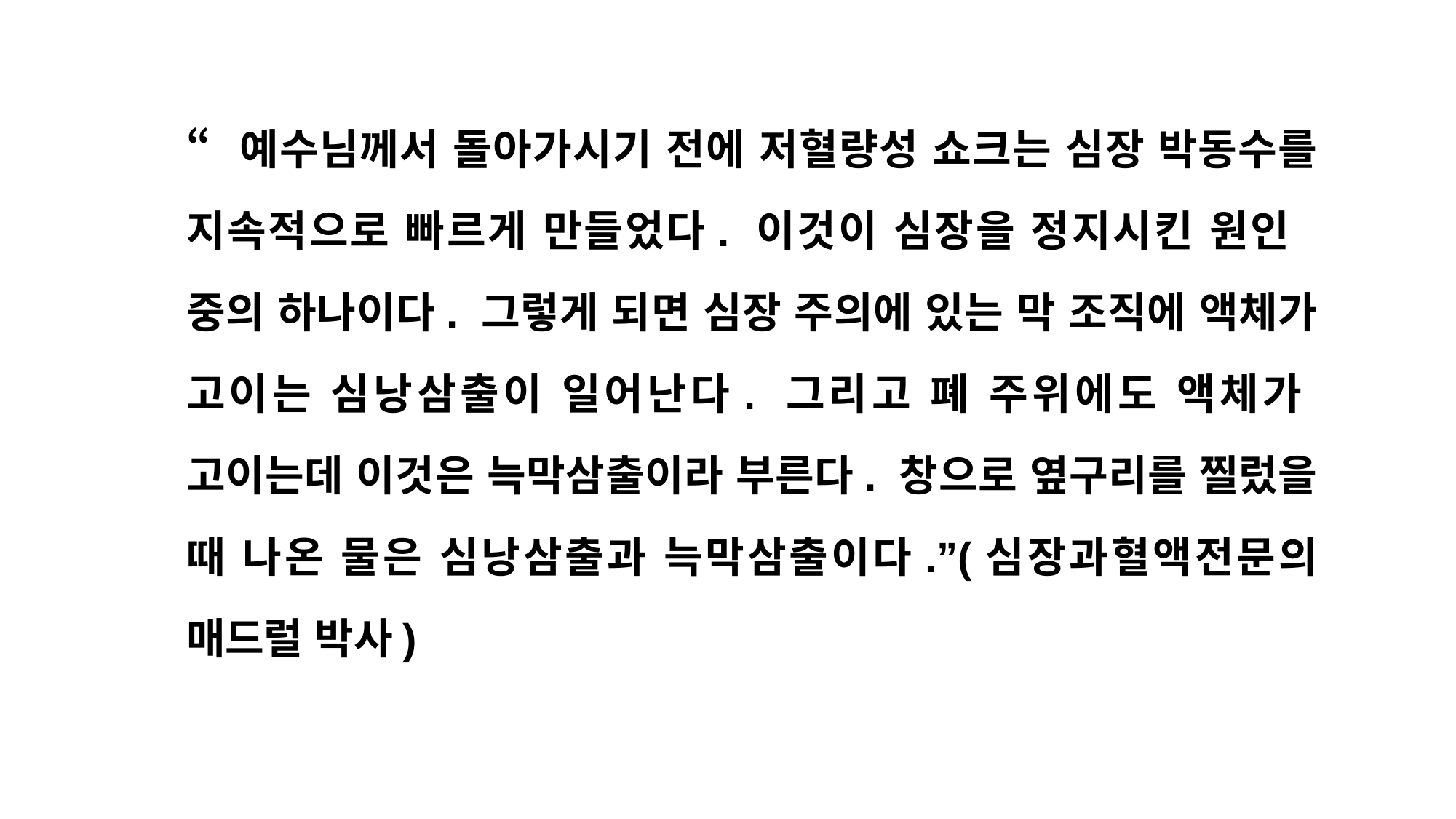

“예수님께서 돌아가시기 전에 저혈량성 쇼크는 심장 박동수를 지속적으로 빠르게 만들었다. 이것이 심장을 정지시킨 원인   중의 하나이다. 그렇게 되면 심장 주의에 있는 막 조직에 액체가 고이는 심낭삼출이 일어난다. 그리고 폐 주위에도 액체가  고이는데 이것은 늑막삼출이라 부른다. 창으로 옆구리를 찔렀을 때 나온 물은 심낭삼출과 늑막삼출이다.”(심장과혈액전문의 매드럴 박사)